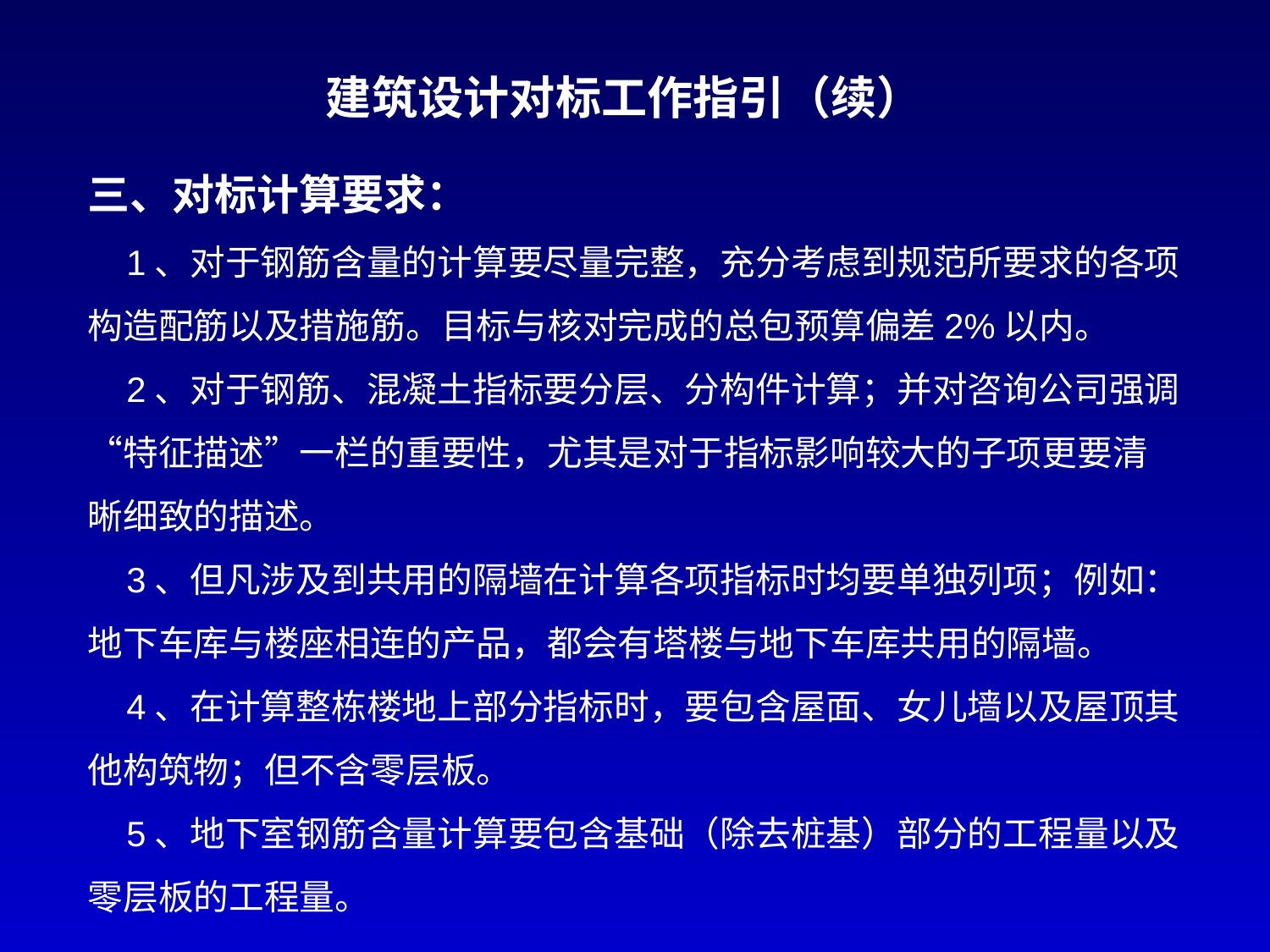

建筑设计对标工作指引（续）
三、对标计算要求：
    1、对于钢筋含量的计算要尽量完整，充分考虑到规范所要求的各项构造配筋以及措施筋。目标与核对完成的总包预算偏差2%以内。
    2、对于钢筋、混凝土指标要分层、分构件计算；并对咨询公司强调“特征描述”一栏的重要性，尤其是对于指标影响较大的子项更要清晰细致的描述。
    3、但凡涉及到共用的隔墙在计算各项指标时均要单独列项；例如：地下车库与楼座相连的产品，都会有塔楼与地下车库共用的隔墙。
    4、在计算整栋楼地上部分指标时，要包含屋面、女儿墙以及屋顶其他构筑物；但不含零层板。
    5、地下室钢筋含量计算要包含基础（除去桩基）部分的工程量以及零层板的工程量。
50